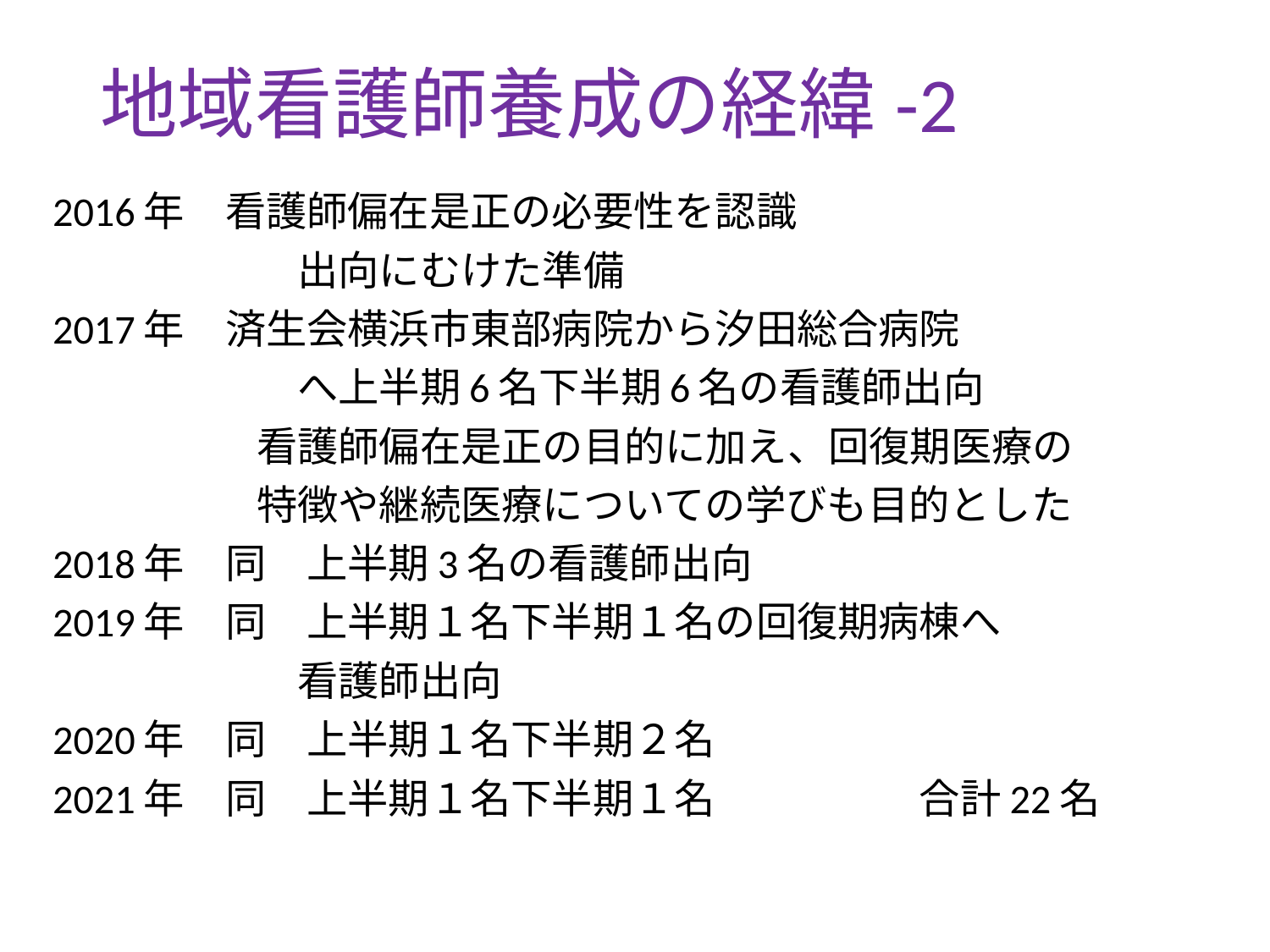

# 地域看護師養成の経緯-2
2016年　看護師偏在是正の必要性を認識
　　　　　　出向にむけた準備
2017年　済生会横浜市東部病院から汐田総合病院
　　　　　　へ上半期6名下半期6名の看護師出向
　　　　　看護師偏在是正の目的に加え、回復期医療の
　　　　　特徴や継続医療についての学びも目的とした
2018年　同　上半期3名の看護師出向
2019年　同　上半期１名下半期１名の回復期病棟へ
　　　　　　看護師出向
2020年　同　上半期１名下半期２名
2021年　同　上半期１名下半期１名　　　　　合計22名